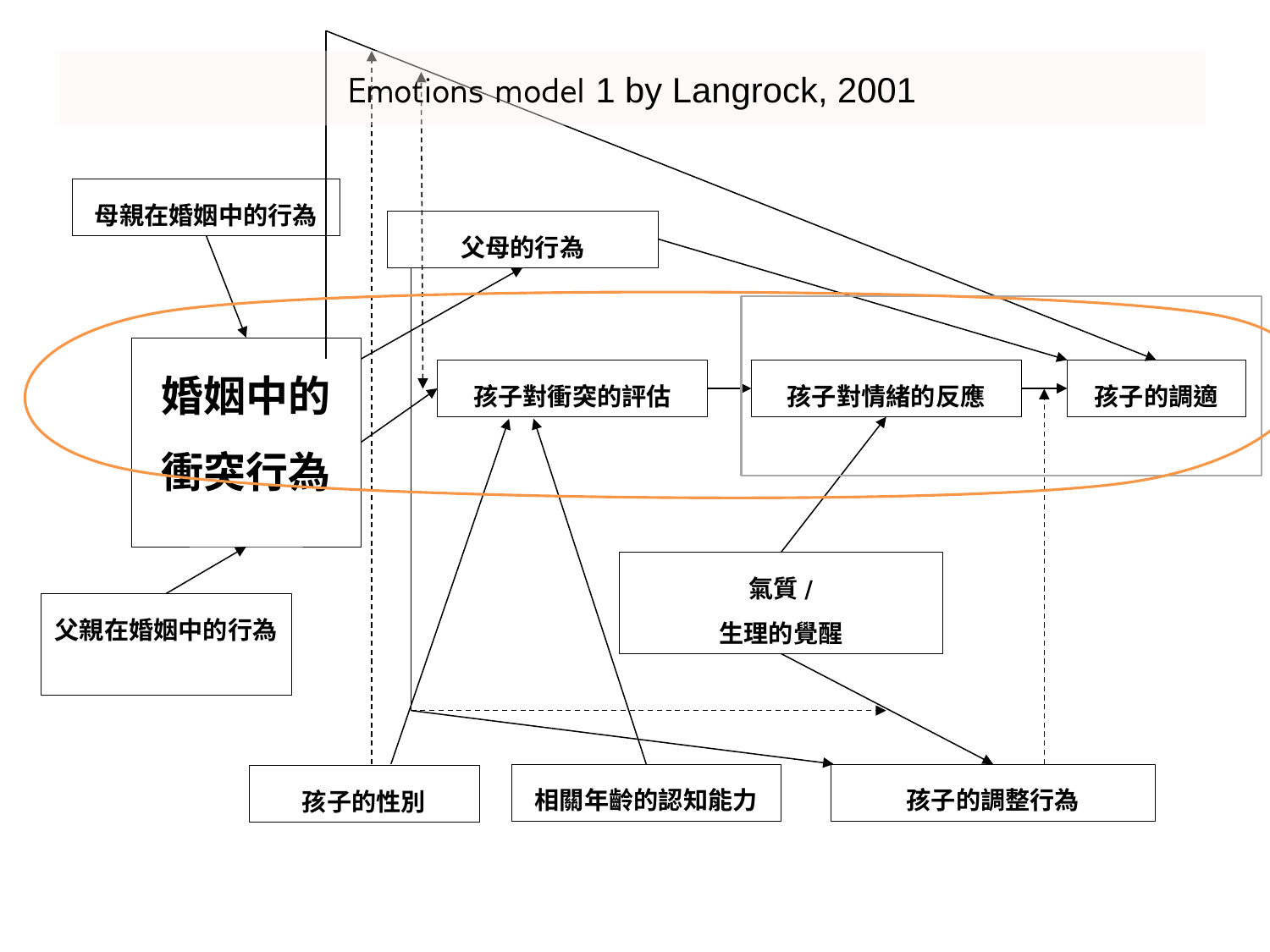

Emotions model 1 by Langrock, 2001
母親在婚姻中的行為
父母的行為

婚姻中的衝突行為

孩子對衝突的評估
孩子對情緒的反應
孩子的調適
氣質/
生理的覺醒
父親在婚姻中的行為

相關年齡的認知能力
孩子的調整行為
孩子的性別